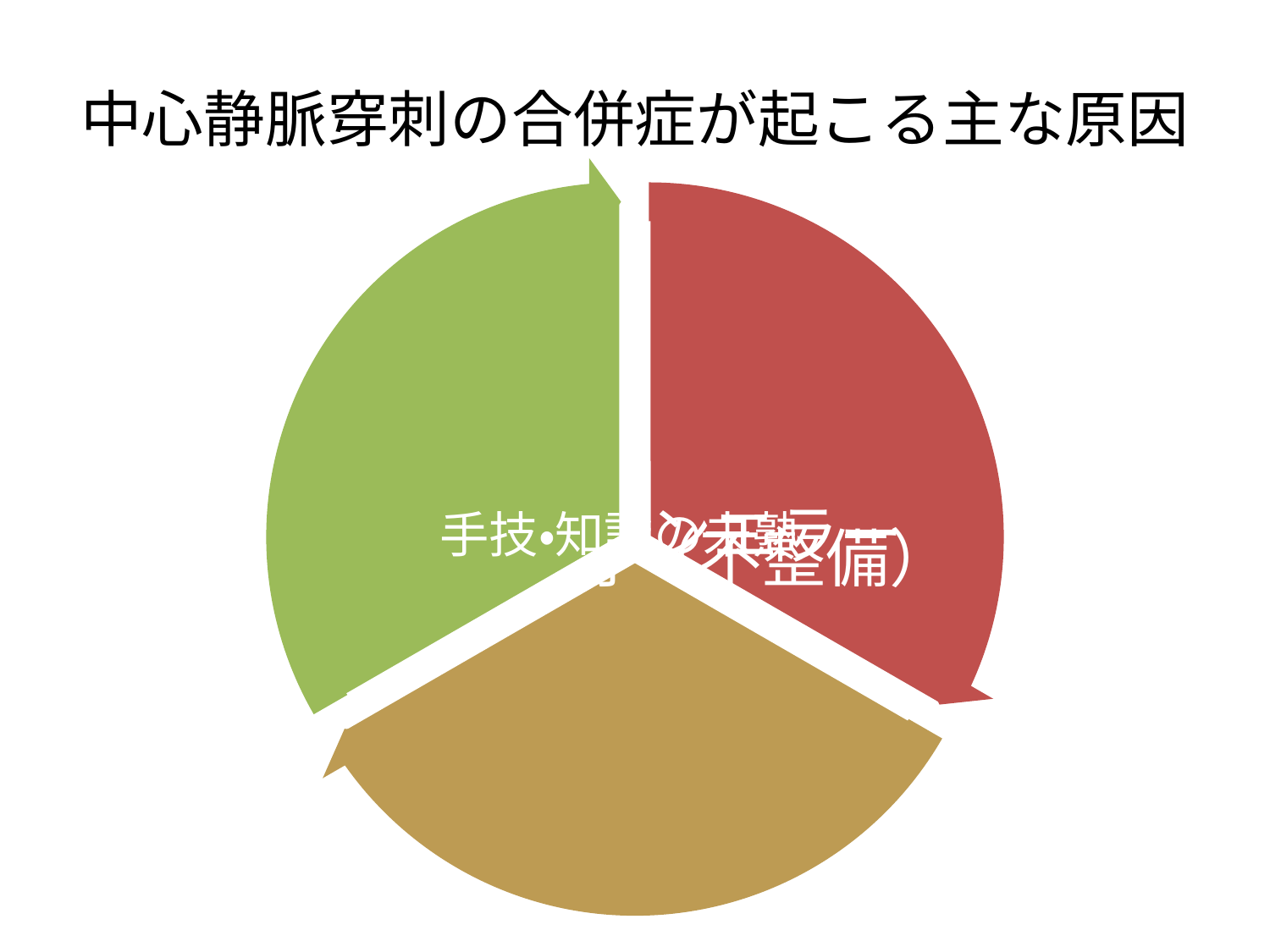

# 中心静脈穿刺の合併症が起こる主な原因
ヒューマンエラー
制度不順守（不整備）
手技・知識の未熟